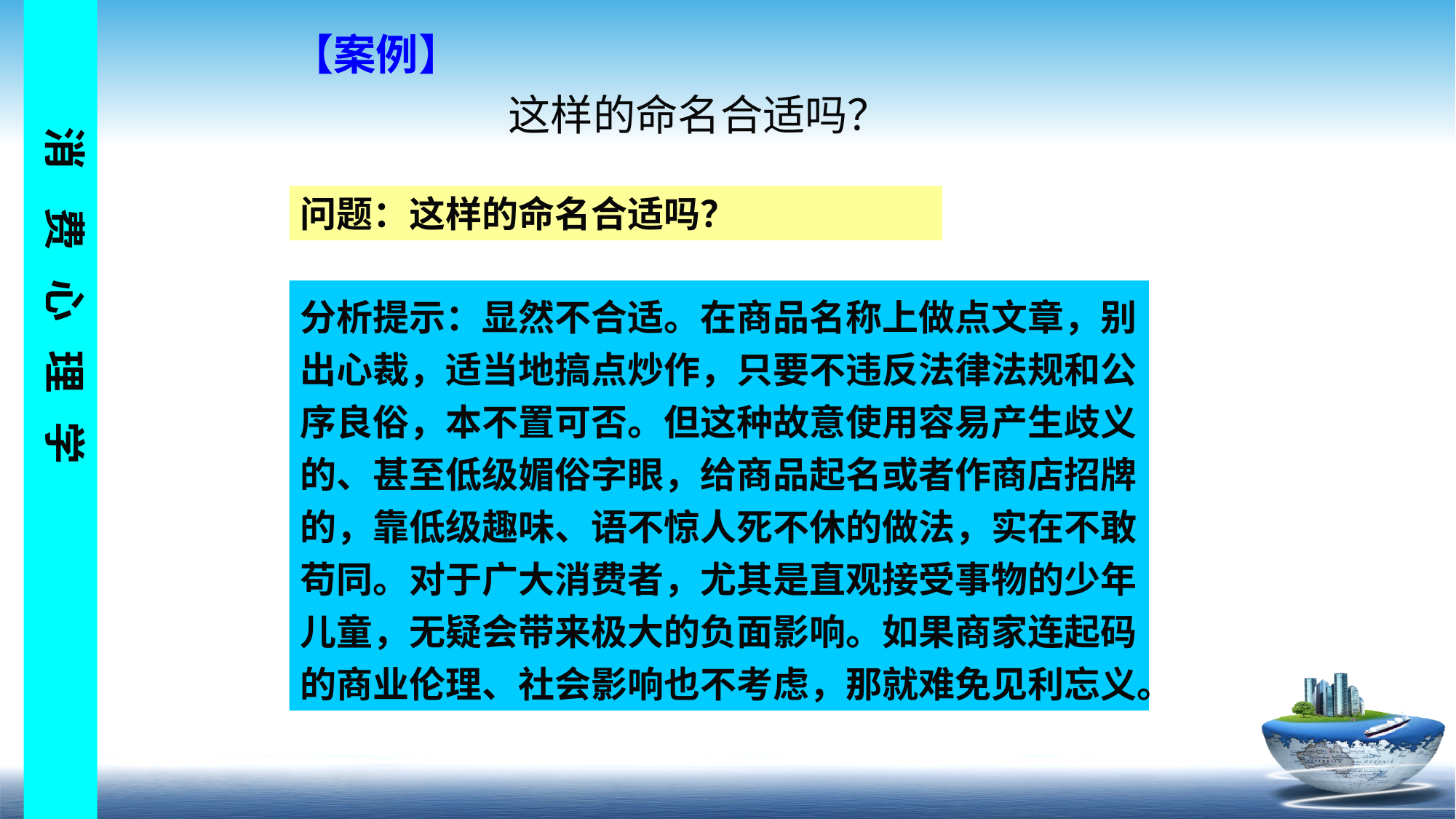

【案例】
 这样的命名合适吗？
问题：这样的命名合适吗？
分析提示：显然不合适。在商品名称上做点文章，别出心裁，适当地搞点炒作，只要不违反法律法规和公序良俗，本不置可否。但这种故意使用容易产生歧义的、甚至低级媚俗字眼，给商品起名或者作商店招牌的，靠低级趣味、语不惊人死不休的做法，实在不敢苟同。对于广大消费者，尤其是直观接受事物的少年儿童，无疑会带来极大的负面影响。如果商家连起码的商业伦理、社会影响也不考虑，那就难免见利忘义。